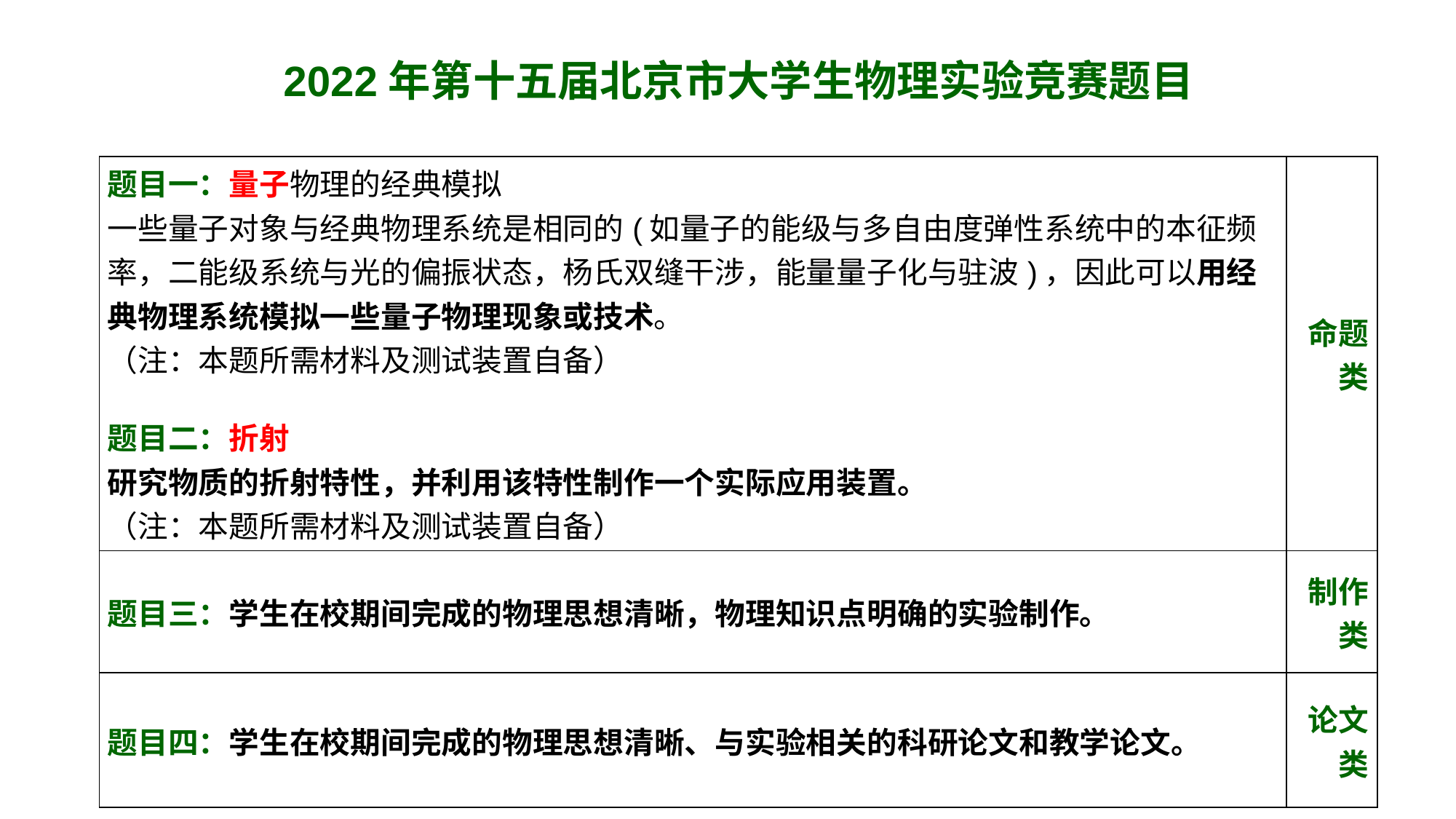

2022年第十五届北京市大学生物理实验竞赛题目
| 题目一：量子物理的经典模拟 一些量子对象与经典物理系统是相同的(如量子的能级与多自由度弹性系统中的本征频率，二能级系统与光的偏振状态，杨氏双缝干涉，能量量子化与驻波)，因此可以用经典物理系统模拟一些量子物理现象或技术。 （注：本题所需材料及测试装置自备） 题目二：折射 研究物质的折射特性，并利用该特性制作一个实际应用装置。 （注：本题所需材料及测试装置自备） | 命题类 |
| --- | --- |
| 题目三：学生在校期间完成的物理思想清晰，物理知识点明确的实验制作。 | 制作类 |
| 题目四：学生在校期间完成的物理思想清晰、与实验相关的科研论文和教学论文。 | 论文类 |